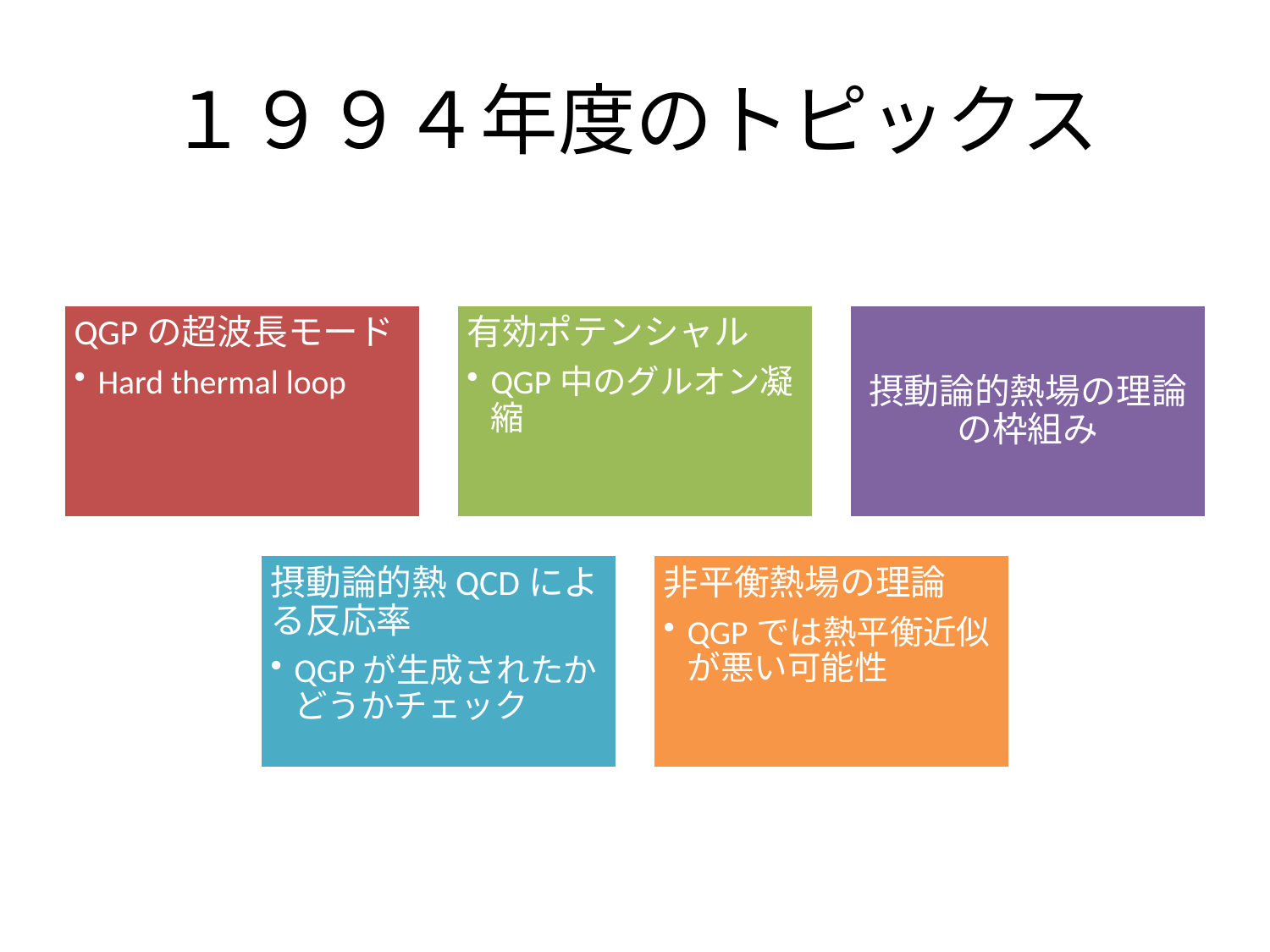

# １９９４年度のトピックス
QGPの超波長モード
Hard thermal loop
有効ポテンシャル
QGP中のグルオン凝縮
摂動論的熱場の理論の枠組み
摂動論的熱QCDによる反応率
QGPが生成されたかどうかチェック
非平衡熱場の理論
QGPでは熱平衡近似が悪い可能性